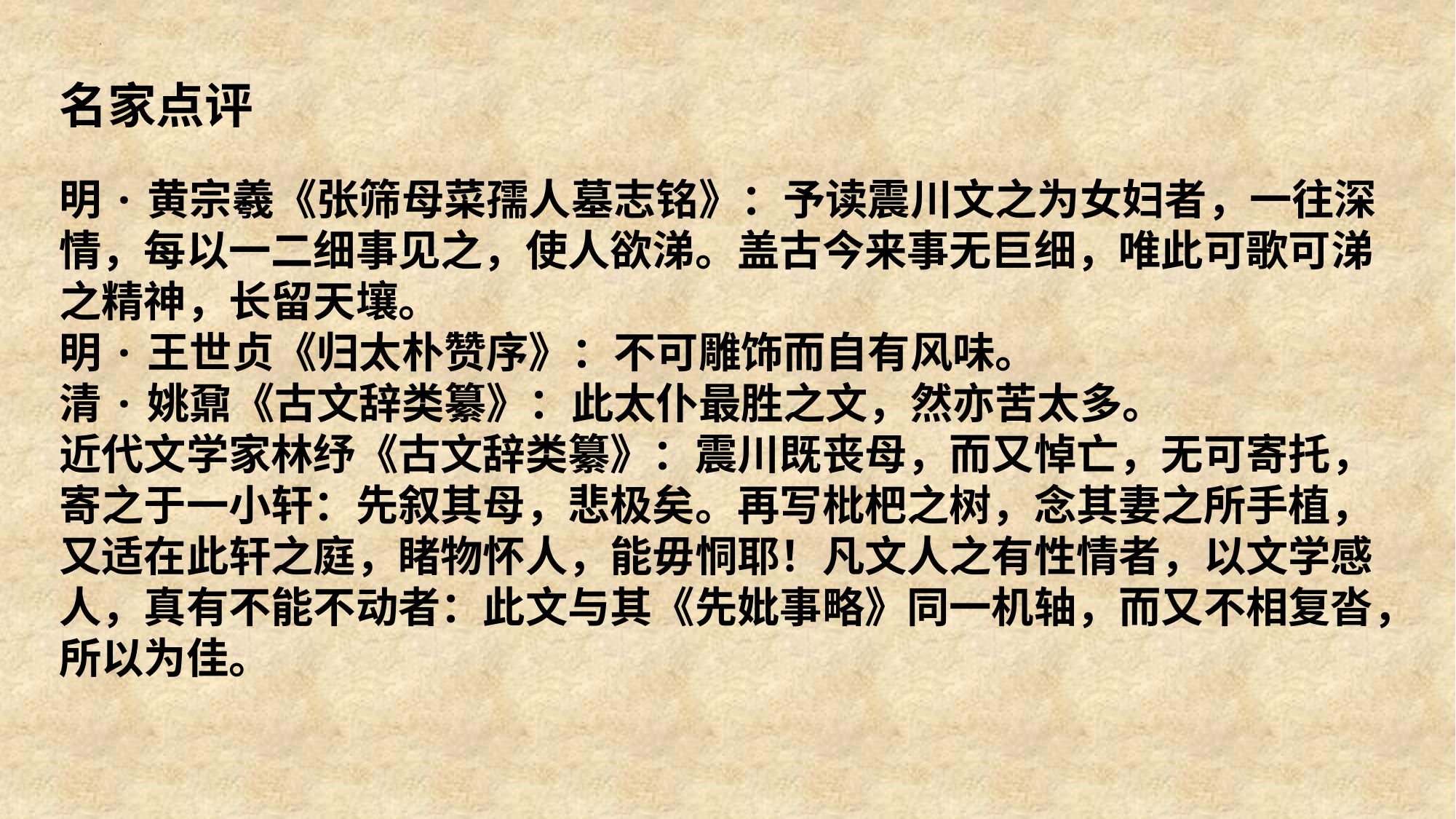

名家点评
明·黄宗羲《张筛母菜孺人墓志铭》：予读震川文之为女妇者，一往深情，每以一二细事见之，使人欲涕。盖古今来事无巨细，唯此可歌可涕之精神，长留天壤。
明·王世贞《归太朴赞序》：不可雕饰而自有风味。
清·姚鼐《古文辞类纂》：此太仆最胜之文，然亦苦太多。
近代文学家林纾《古文辞类纂》：震川既丧母，而又悼亡，无可寄托，寄之于一小轩：先叙其母，悲极矣。再写枇杷之树，念其妻之所手植，又适在此轩之庭，睹物怀人，能毋恫耶！凡文人之有性情者，以文学感人，真有不能不动者：此文与其《先妣事略》同一机轴，而又不相复沓，所以为佳。